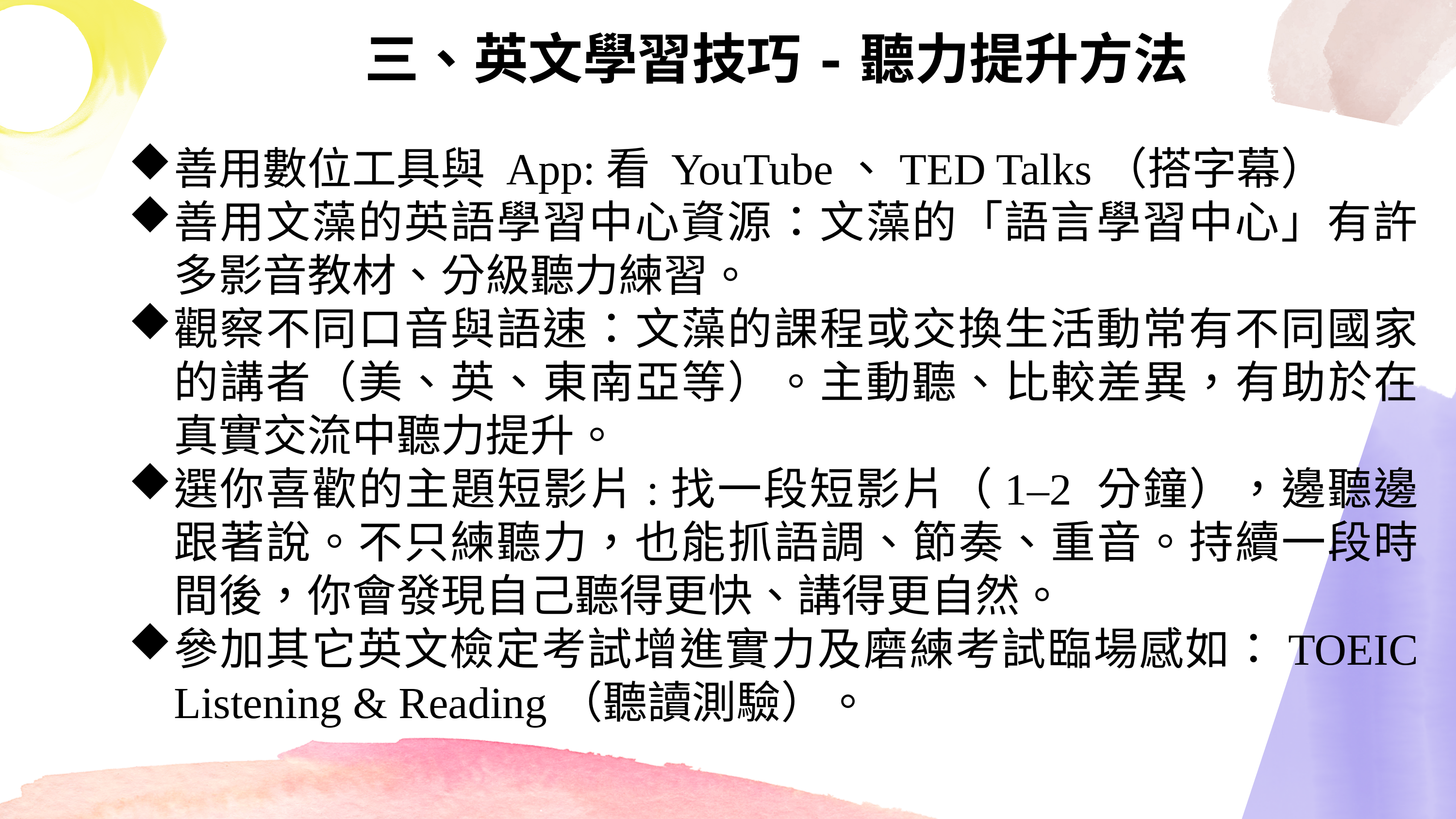

三、英文學習技巧-聽力提升方法
善用數位工具與 App:看 YouTube、TED Talks（搭字幕）
善用文藻的英語學習中心資源：文藻的「語言學習中心」有許多影音教材、分級聽力練習。
觀察不同口音與語速：文藻的課程或交換生活動常有不同國家的講者（美、英、東南亞等）。主動聽、比較差異，有助於在真實交流中聽力提升。
選你喜歡的主題短影片:找一段短影片（1–2 分鐘），邊聽邊跟著說。不只練聽力，也能抓語調、節奏、重音。持續一段時間後，你會發現自己聽得更快、講得更自然。
參加其它英文檢定考試增進實力及磨練考試臨場感如：TOEIC Listening & Reading（聽讀測驗）。